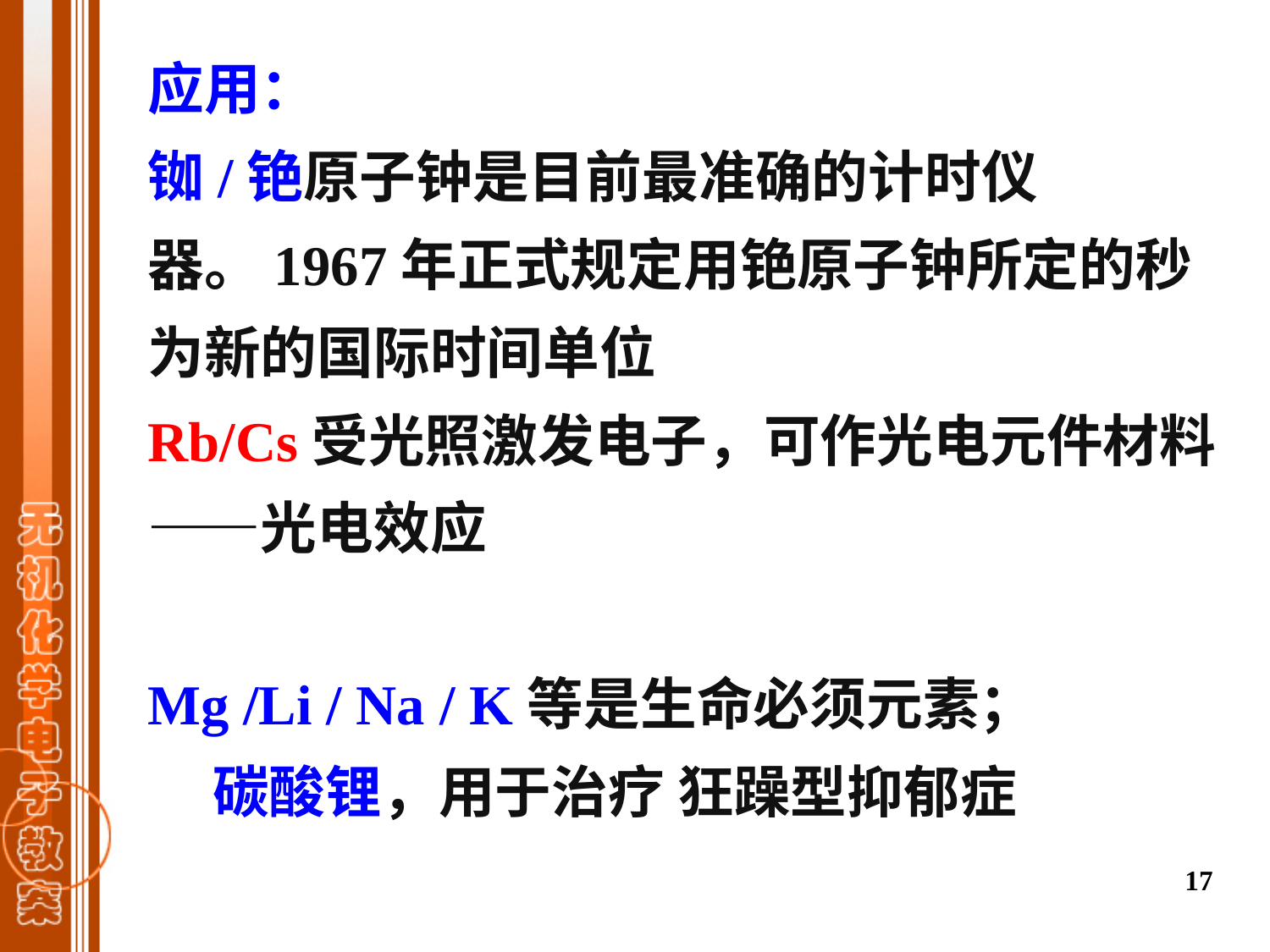

应用：
铷/铯原子钟是目前最准确的计时仪器。1967年正式规定用铯原子钟所定的秒为新的国际时间单位
Rb/Cs受光照激发电子，可作光电元件材料——光电效应

Mg /Li / Na / K等是生命必须元素；
    碳酸锂，用于治疗 狂躁型抑郁症
17